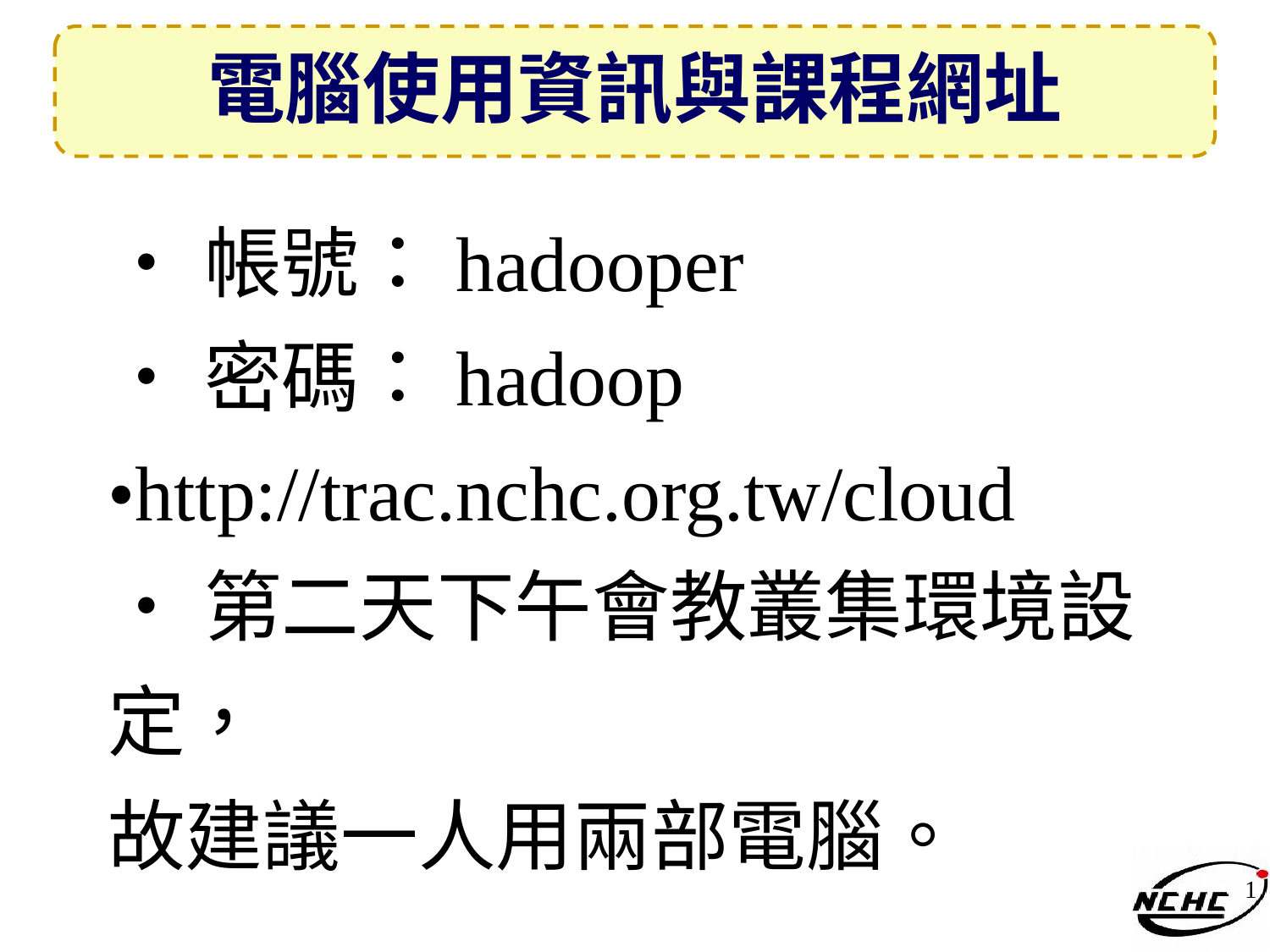

# 電腦使用資訊與課程網址
•帳號：hadooper
•密碼：hadoop
•http://trac.nchc.org.tw/cloud
•第二天下午會教叢集環境設定，
故建議一人用兩部電腦。
1